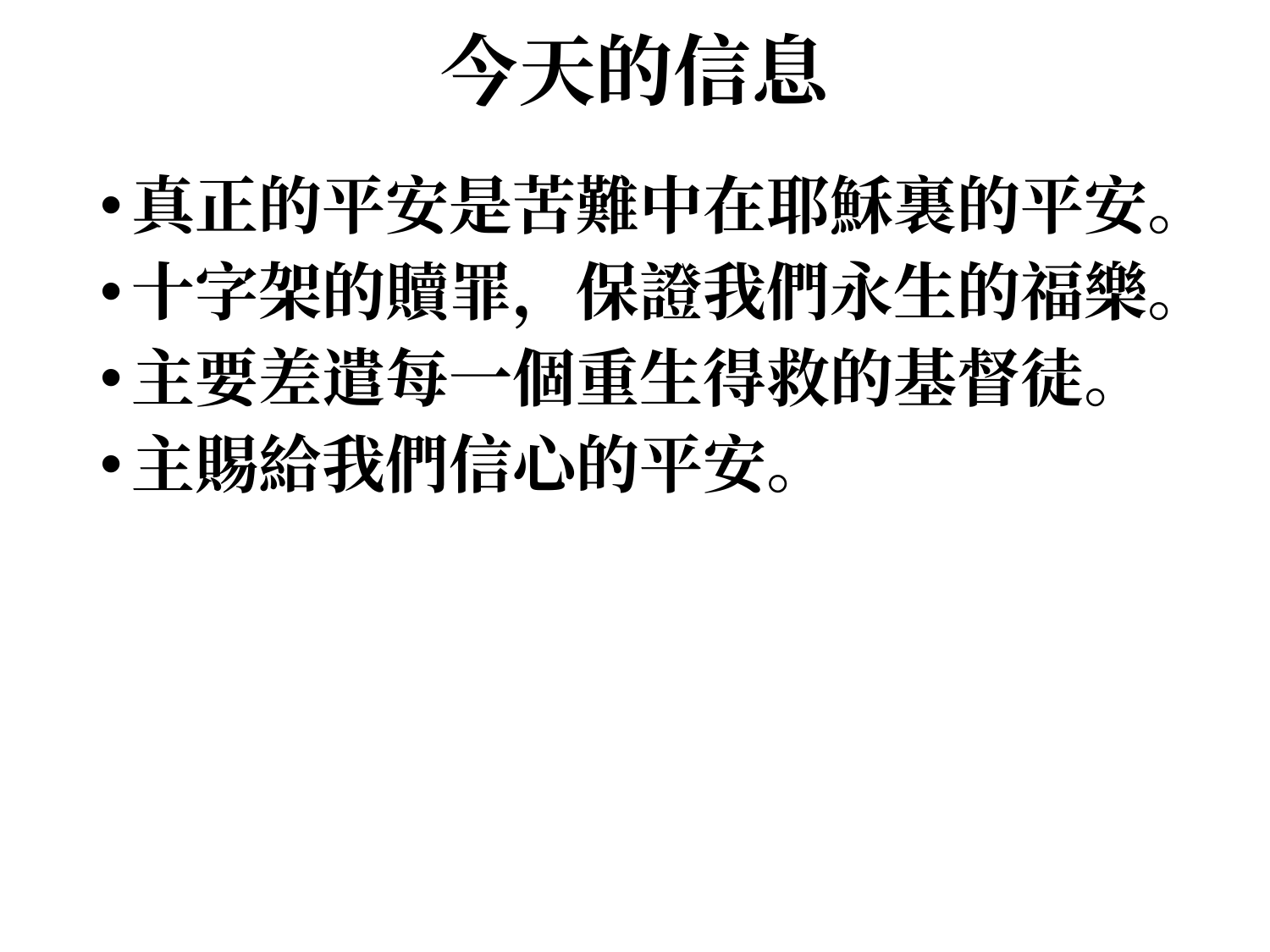

# 今天的信息
真正的平安是苦難中在耶穌裏的平安。
十字架的贖罪，保證我們永生的福樂。
主要差遣每一個重生得救的基督徒。
主賜給我們信心的平安。